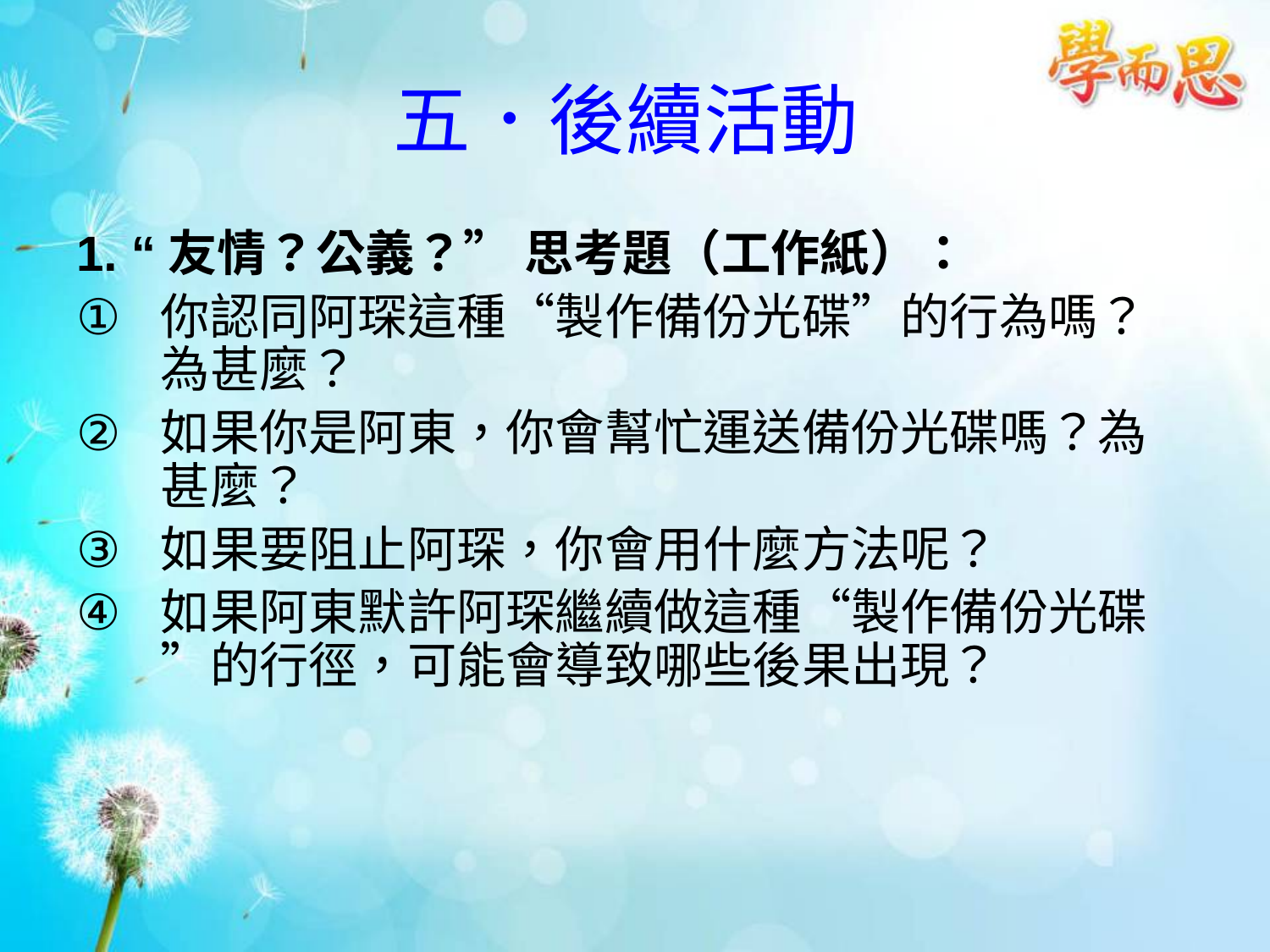

# 五．後續活動
1. “友情？公義？” 思考題（工作紙）：
你認同阿琛這種“製作備份光碟”的行為嗎？為甚麼？
如果你是阿東，你會幫忙運送備份光碟嗎？為甚麼？
如果要阻止阿琛，你會用什麼方法呢？
如果阿東默許阿琛繼續做這種“製作備份光碟”的行徑，可能會導致哪些後果出現？